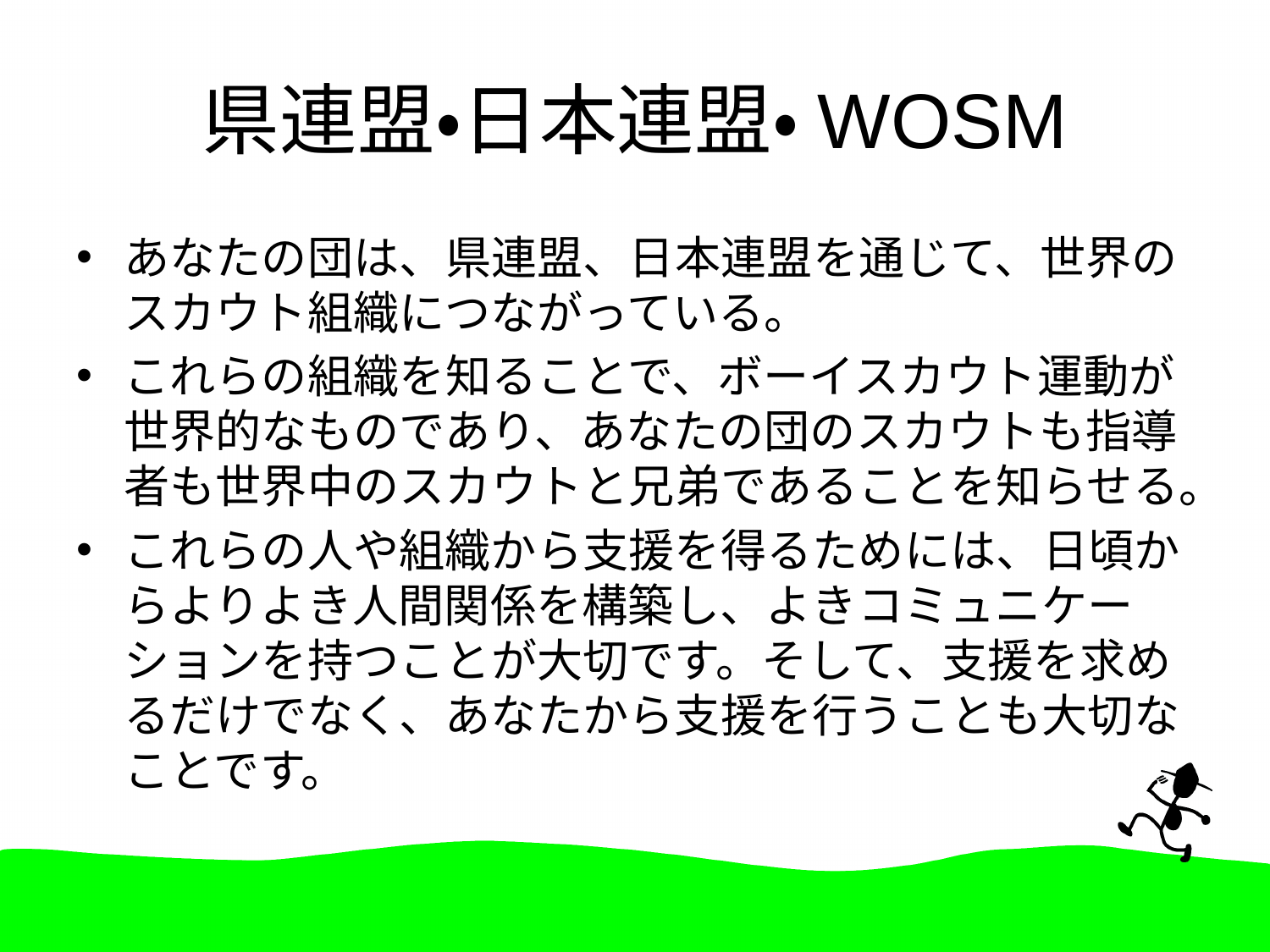

# 県連盟・日本連盟・WOSM
あなたの団は、県連盟、日本連盟を通じて、世界のスカウト組織につながっている。
これらの組織を知ることで、ボーイスカウト運動が世界的なものであり、あなたの団のスカウトも指導者も世界中のスカウトと兄弟であることを知らせる。
これらの人や組織から支援を得るためには、日頃からよりよき人間関係を構築し、よきコミュニケーションを持つことが大切です。そして、支援を求めるだけでなく、あなたから支援を行うことも大切なことです。